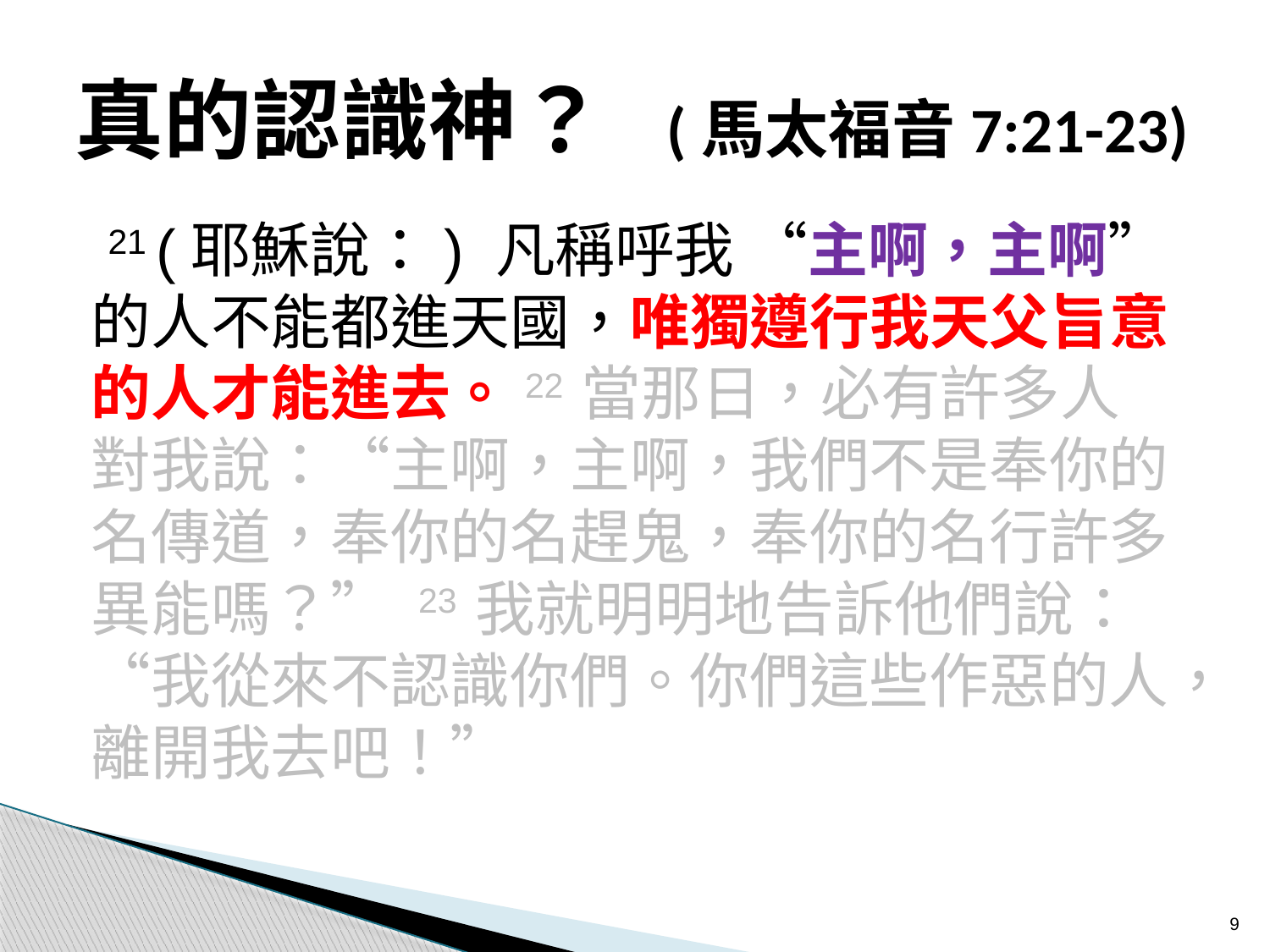

# 真的認識神？  (馬太福音7:21-23)
 21 (耶穌說：) 凡稱呼我 “主啊，主啊” 的人不能都進天國，唯獨遵行我天父旨意的人才能進去。22 當那日，必有許多人對我說：“主啊，主啊，我們不是奉你的名傳道，奉你的名趕鬼，奉你的名行許多異能嗎？” 23 我就明明地告訴他們說： “我從來不認識你們。你們這些作惡的人，離開我去吧！”
9